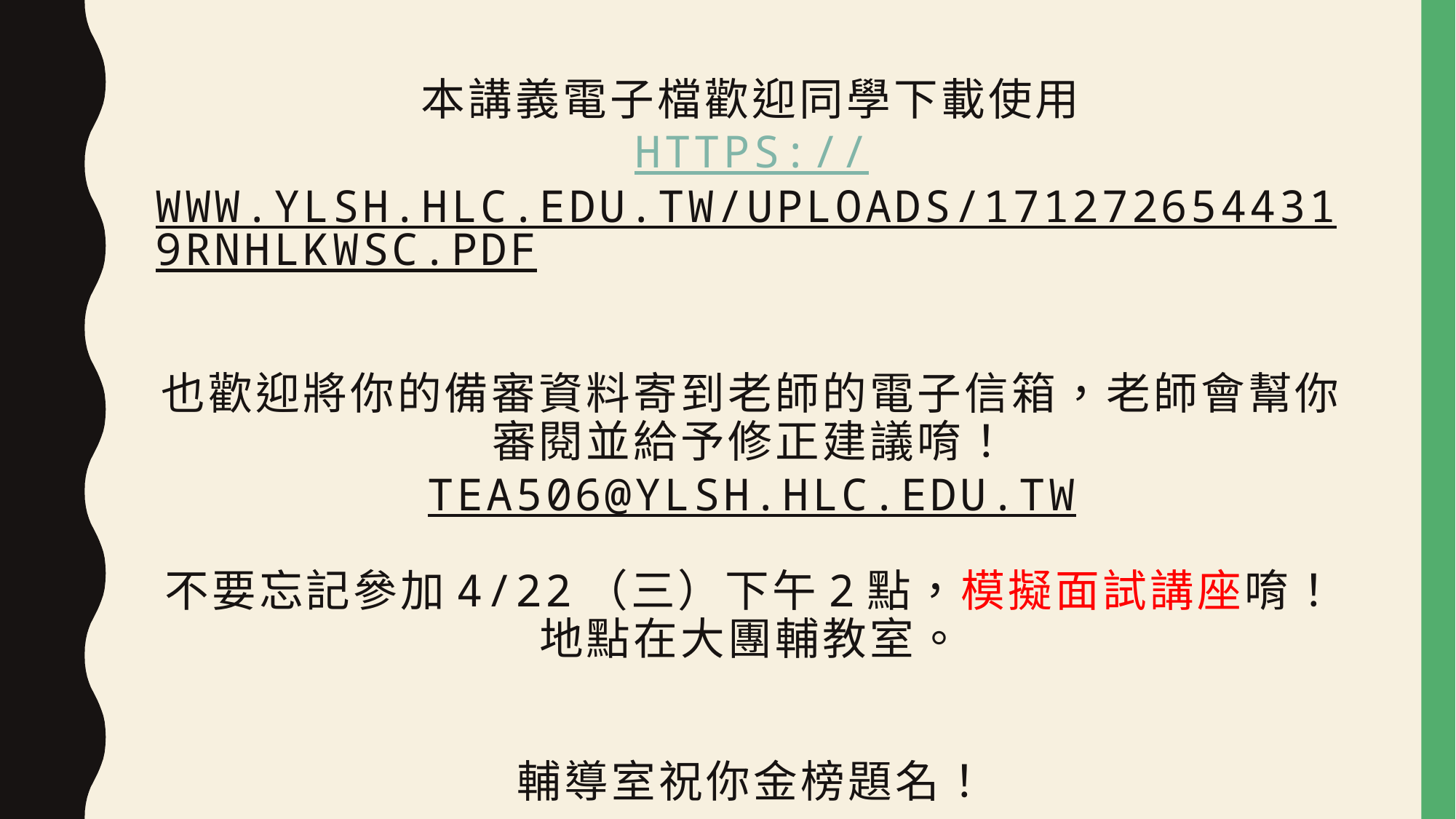

# 本講義電子檔歡迎同學下載使用 https://www.ylsh.hlc.edu.tw/uploads/1712726544319RnhLkwSC.pdf 也歡迎將你的備審資料寄到老師的電子信箱，老師會幫你審閱並給予修正建議唷！ tea506@ylsh.hlc.edu.tw 不要忘記參加4/22（三）下午2點，模擬面試講座唷！地點在大團輔教室。 輔導室祝你金榜題名！